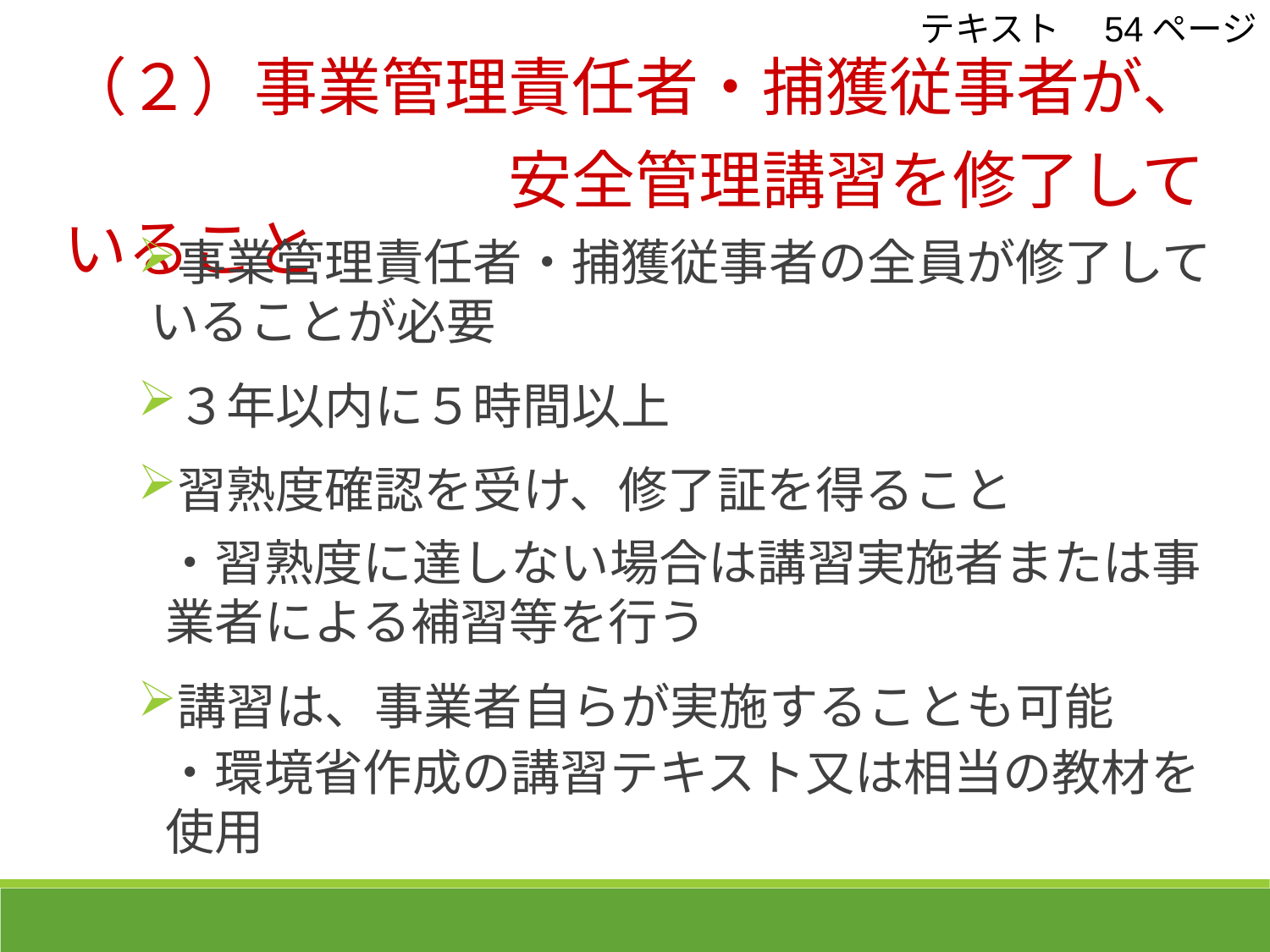

テキスト　54ページ
（２）事業管理責任者・捕獲従事者が、
　　　　　　　安全管理講習を修了していること
事業管理責任者・捕獲従事者の全員が修了していることが必要
３年以内に５時間以上
習熟度確認を受け、修了証を得ること
・習熟度に達しない場合は講習実施者または事業者による補習等を行う
講習は、事業者自らが実施することも可能
・環境省作成の講習テキスト又は相当の教材を使用